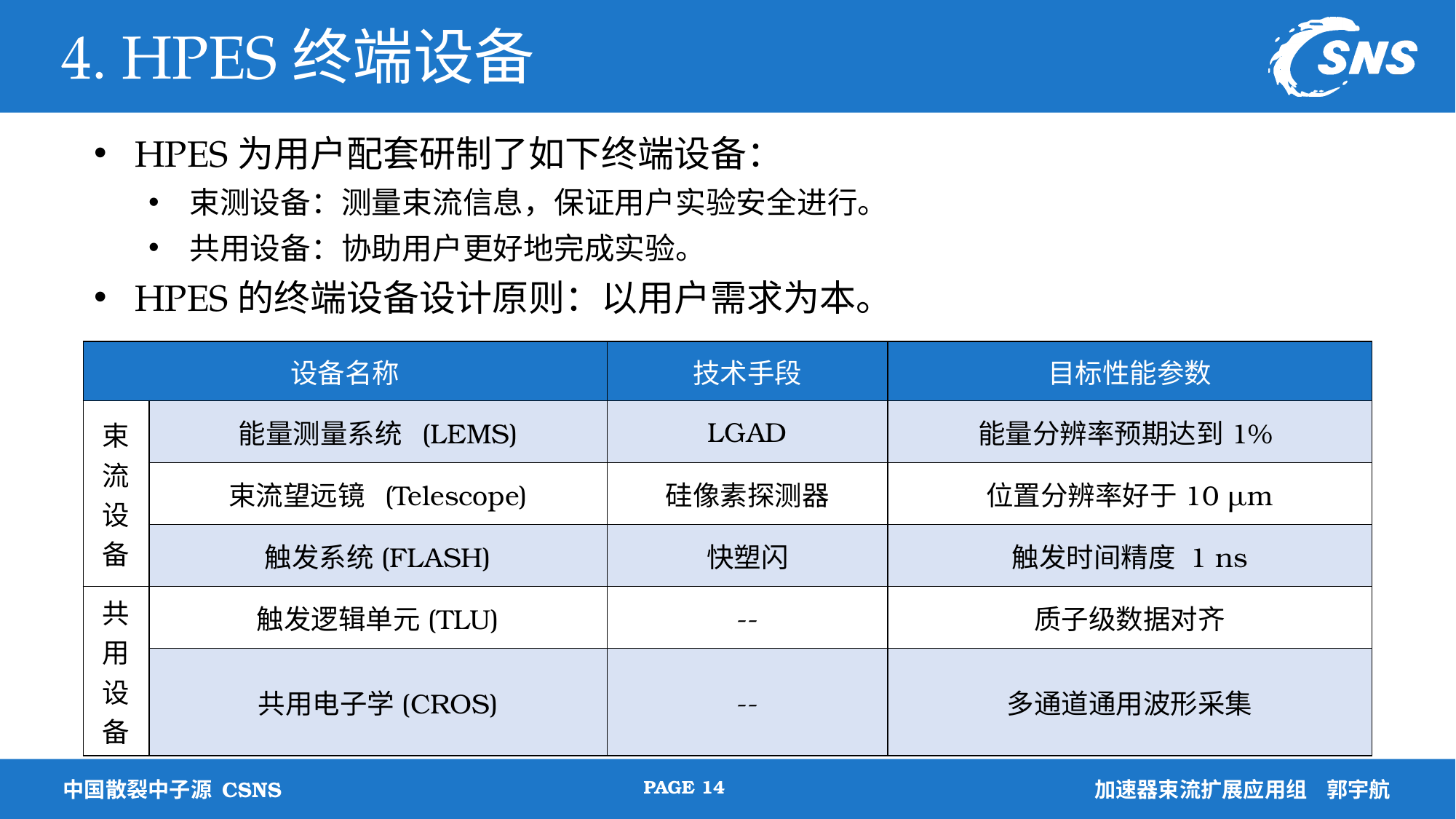

# 4. HPES终端设备
HPES为用户配套研制了如下终端设备：
束测设备：测量束流信息，保证用户实验安全进行。
共用设备：协助用户更好地完成实验。
HPES的终端设备设计原则：以用户需求为本。
| 设备名称 |  | 技术手段 | 目标性能参数 |
| --- | --- | --- | --- |
| 束流设备 | 能量测量系统 (LEMS) | LGAD | 能量分辨率预期达到1% |
|  | 束流望远镜 (Telescope) | 硅像素探测器 | 位置分辨率好于10 μm |
|  | 触发系统(FLASH) | 快塑闪 | 触发时间精度 1 ns |
| 共用设备 | 触发逻辑单元(TLU) | -- | 质子级数据对齐 |
|  | 共用电子学(CROS) | -- | 多通道通用波形采集 |
PAGE 14